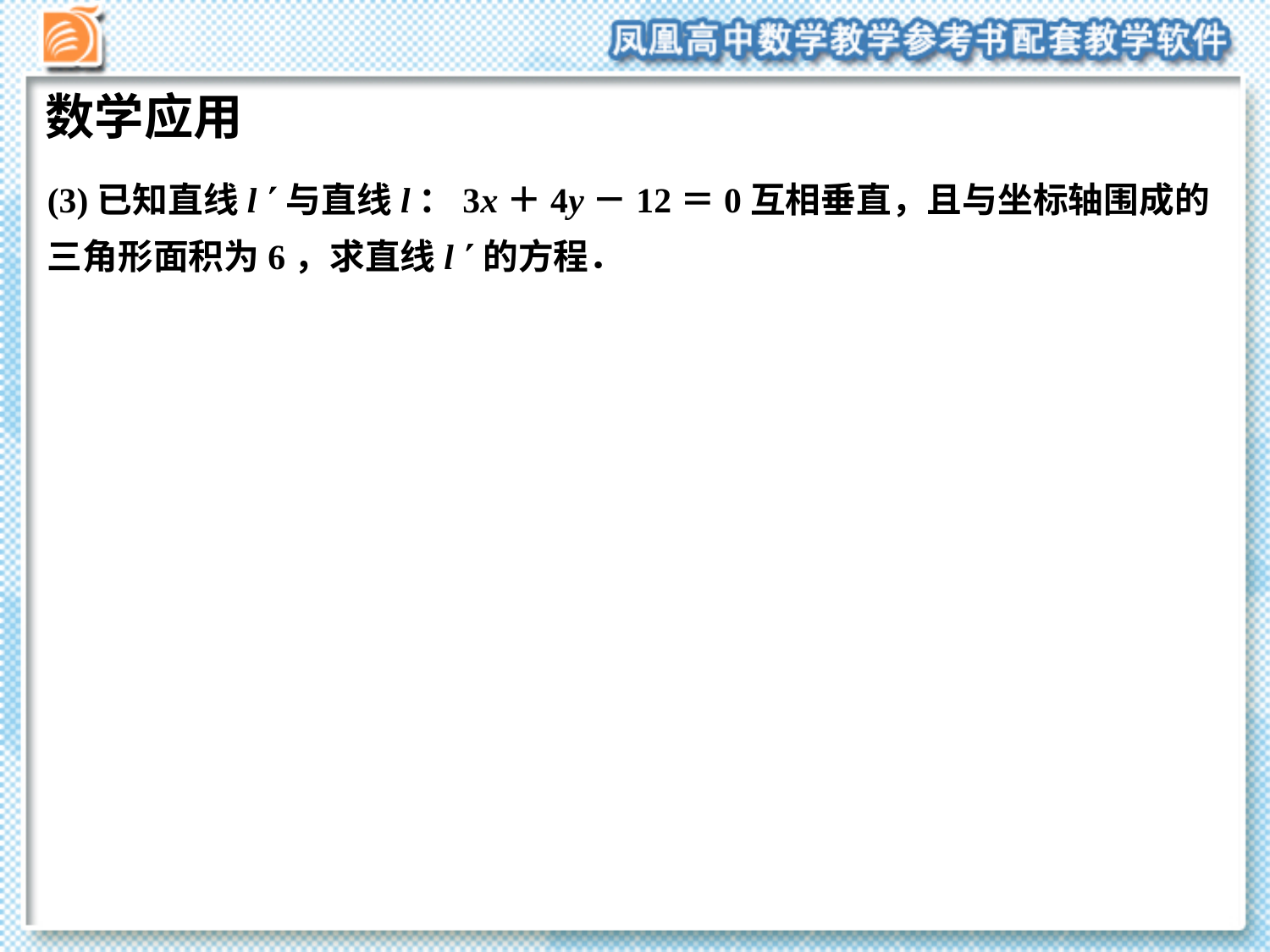

数学应用
(3)已知直线l ′与直线l：3x＋4y－12＝0互相垂直，且与坐标轴围成的三角形面积为6，求直线l ′的方程．